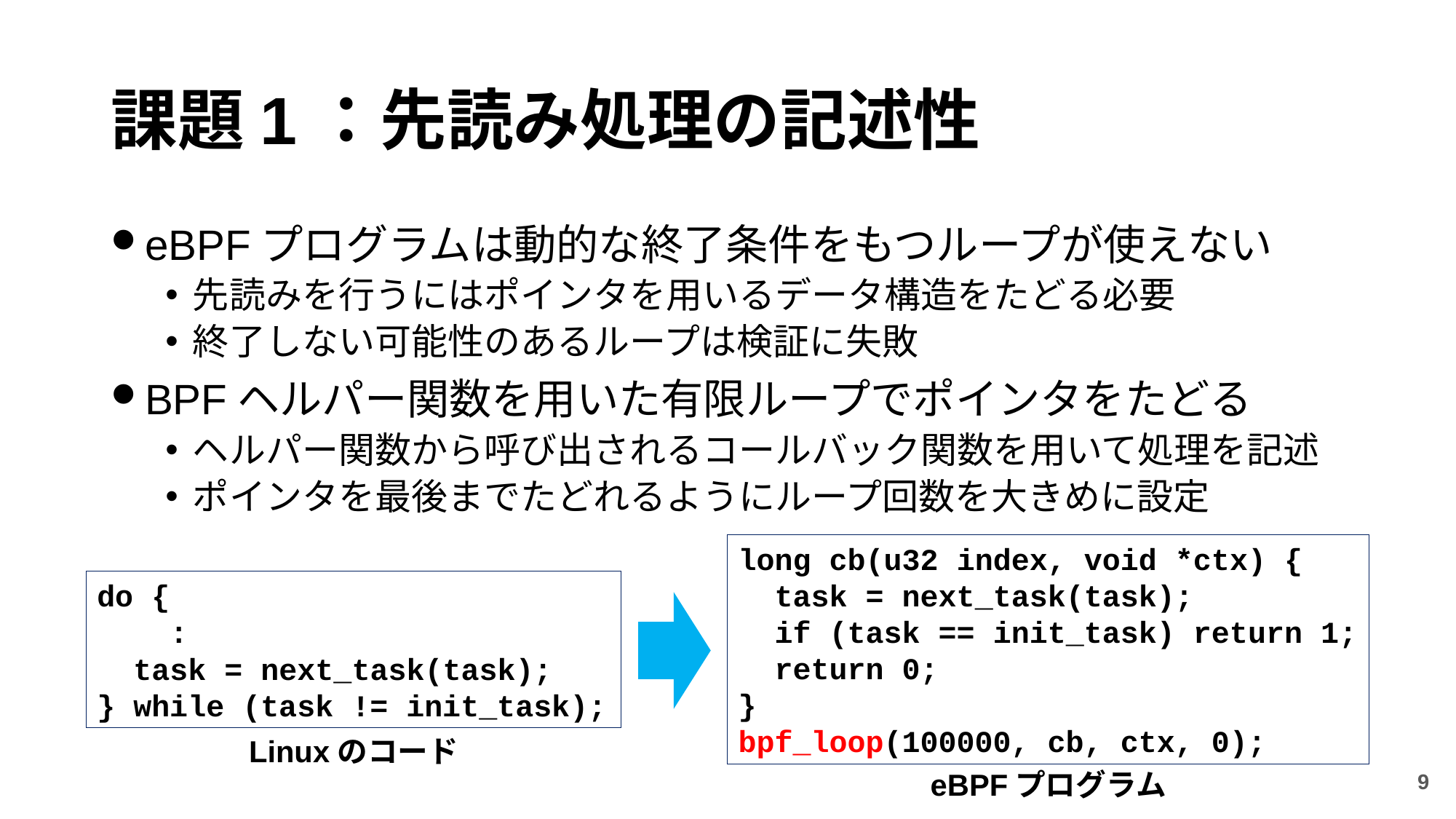

# 課題1：先読み処理の記述性
eBPFプログラムは動的な終了条件をもつループが使えない
先読みを行うにはポインタを用いるデータ構造をたどる必要
終了しない可能性のあるループは検証に失敗
BPFヘルパー関数を用いた有限ループでポインタをたどる
ヘルパー関数から呼び出されるコールバック関数を用いて処理を記述
ポインタを最後までたどれるようにループ回数を大きめに設定
long cb(u32 index, void *ctx) {
  task = next_task(task);
  if (task == init_task) return 1;
  return 0;
}
bpf_loop(100000, cb, ctx, 0);
do {
    :
  task = next_task(task);
} while (task != init_task);

Linuxのコード
9
eBPFプログラム